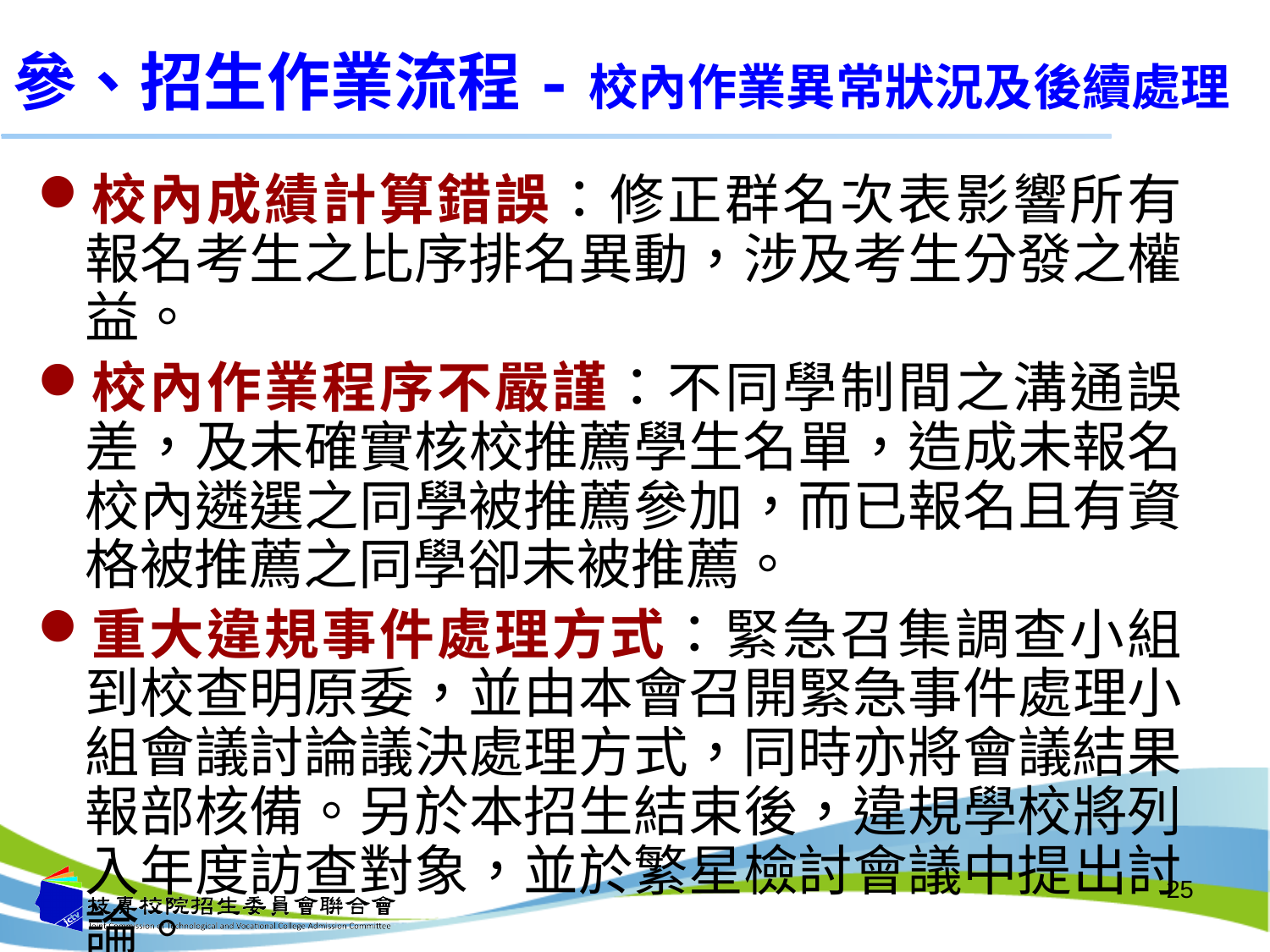

# 參、招生作業流程-校內作業異常狀況及後續處理
校內成績計算錯誤：修正群名次表影響所有報名考生之比序排名異動，涉及考生分發之權益。
校內作業程序不嚴謹：不同學制間之溝通誤差，及未確實核校推薦學生名單，造成未報名校內遴選之同學被推薦參加，而已報名且有資格被推薦之同學卻未被推薦。
重大違規事件處理方式：緊急召集調查小組到校查明原委，並由本會召開緊急事件處理小組會議討論議決處理方式，同時亦將會議結果報部核備。另於本招生結束後，違規學校將列入年度訪查對象，並於繁星檢討會議中提出討論。
25